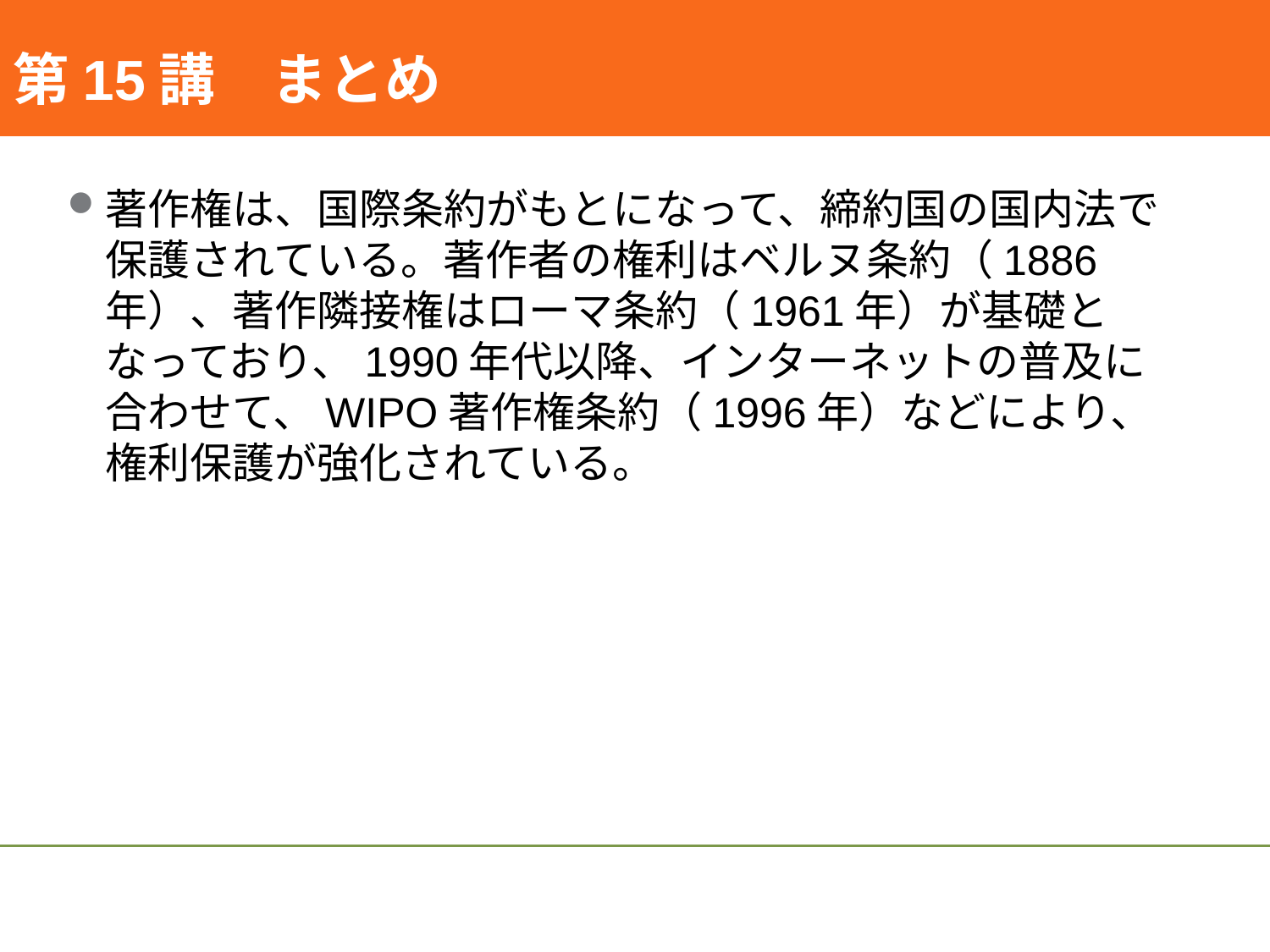

#
第15講　まとめ
著作権は、国際条約がもとになって、締約国の国内法で保護されている。著作者の権利はベルヌ条約（1886年）、著作隣接権はローマ条約（1961年）が基礎となっており、1990年代以降、インターネットの普及に合わせて、WIPO著作権条約（1996年）などにより、権利保護が強化されている。